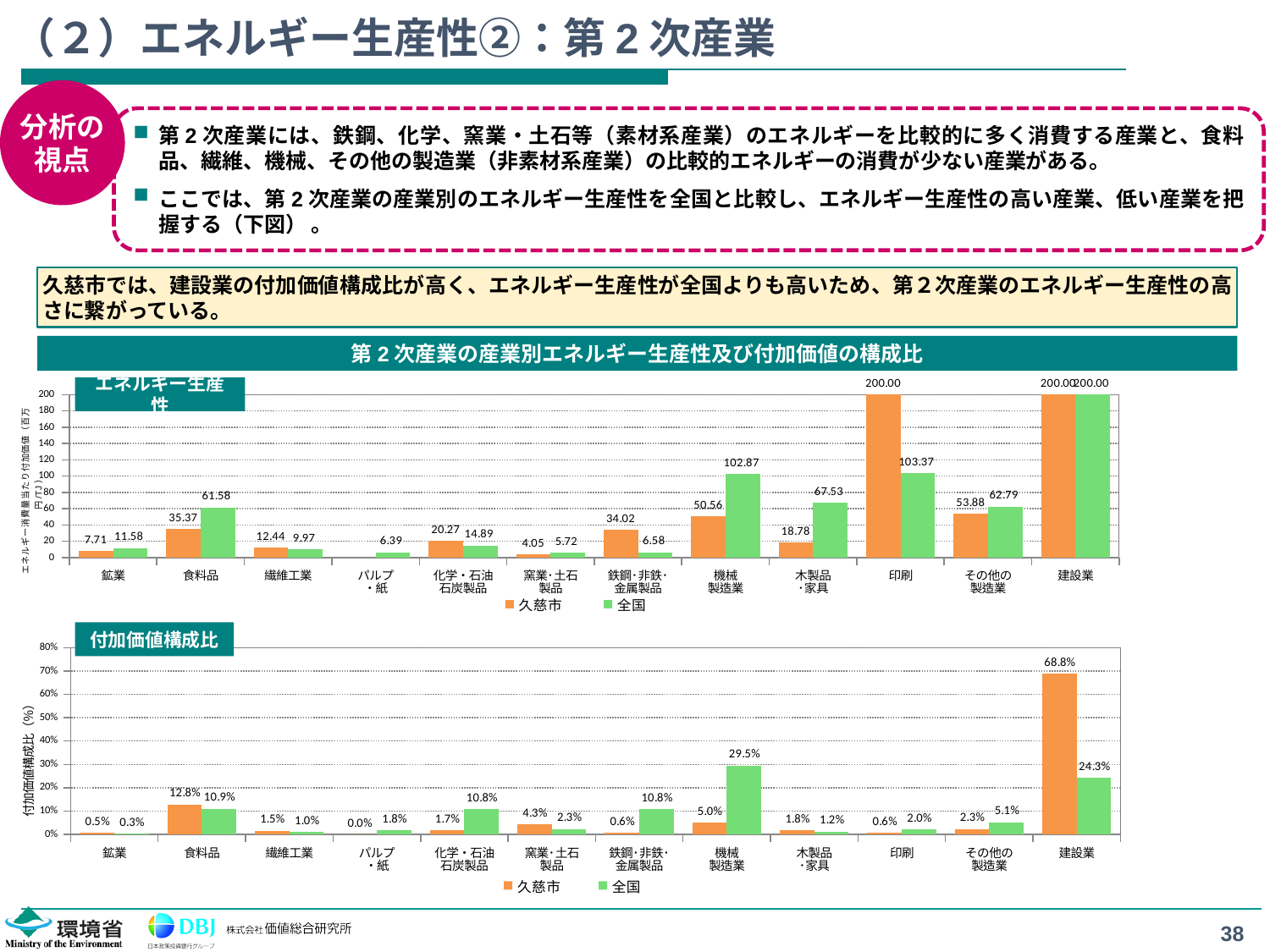

# （２）エネルギー生産性②：第2次産業
分析の
視点
第2次産業には、鉄鋼、化学、窯業・土石等（素材系産業）のエネルギーを比較的に多く消費する産業と、食料品、繊維、機械、その他の製造業（非素材系産業）の比較的エネルギーの消費が少ない産業がある。
ここでは、第2次産業の産業別のエネルギー生産性を全国と比較し、エネルギー生産性の高い産業、低い産業を把握する（下図） 。
久慈市では、建設業の付加価値構成比が高く、エネルギー生産性が全国よりも高いため、第２次産業のエネルギー生産性の高さに繋がっている。
第2次産業の産業別エネルギー生産性及び付加価値の構成比
エネルギー生産性

### Chart

| Category | 久慈市 | 全国 |
|---|---|---|
| 鉱業 | 7.714427853152647 | 11.579461753172074 |
| 食料品 | 35.37198799824827 | 61.58033861119276 |
| 繊維工業 | 12.441197394746045 | 9.969346480430922 |
| パルプ
・紙 | 0.0 | 6.391606281417832 |
| 化学・石油
石炭製品 | 20.274030510371947 | 14.892897334870407 |
| 窯業･土石
製品 | 4.050341312914233 | 5.721273490955877 |
| 鉄鋼･非鉄･
金属製品 | 34.018643887710745 | 6.580727522301439 |
| 機械
製造業 | 50.55605777888195 | 102.8674531255028 |
| 木製品
･家具 | 18.78000612681049 | 67.53023193641151 |
| 印刷 | 200.0 | 103.37493607870314 |
| その他の
製造業 | 53.879463967957456 | 62.78663174982098 |
| 建設業 | 200.0 | 200.0 |
付加価値構成比

### Chart

| Category | 久慈市 | 全国 |
|---|---|---|
| 鉱業 | 0.005417611469375641 | 0.0027327727645611076 |
| 食料品 | 0.12752069721543885 | 0.10941345365053343 |
| 繊維工業 | 0.015043948181309148 | 0.009834734755263847 |
| パルプ
・紙 | 0.0 | 0.018032198523379794 |
| 化学・石油
石炭製品 | 0.017117720239456232 | 0.10800775909215198 |
| 窯業･土石
製品 | 0.04342854444654337 | 0.02285941345365054 |
| 鉄鋼･非鉄･
金属製品 | 0.0057679362739467424 | 0.10811542931364498 |
| 機械
製造業 | 0.0503809903363736 | 0.29533599945310385 |
| 木製品
･家具 | 0.017738442257579673 | 0.01213939021055511 |
| 印刷 | 0.006291693635416989 | 0.020330017774131844 |
| その他の
製造業 | 0.02299233203294843 | 0.05064089417555362 |
| 建設業 | 0.6883000839116113 | 0.24255793683346996 |
38